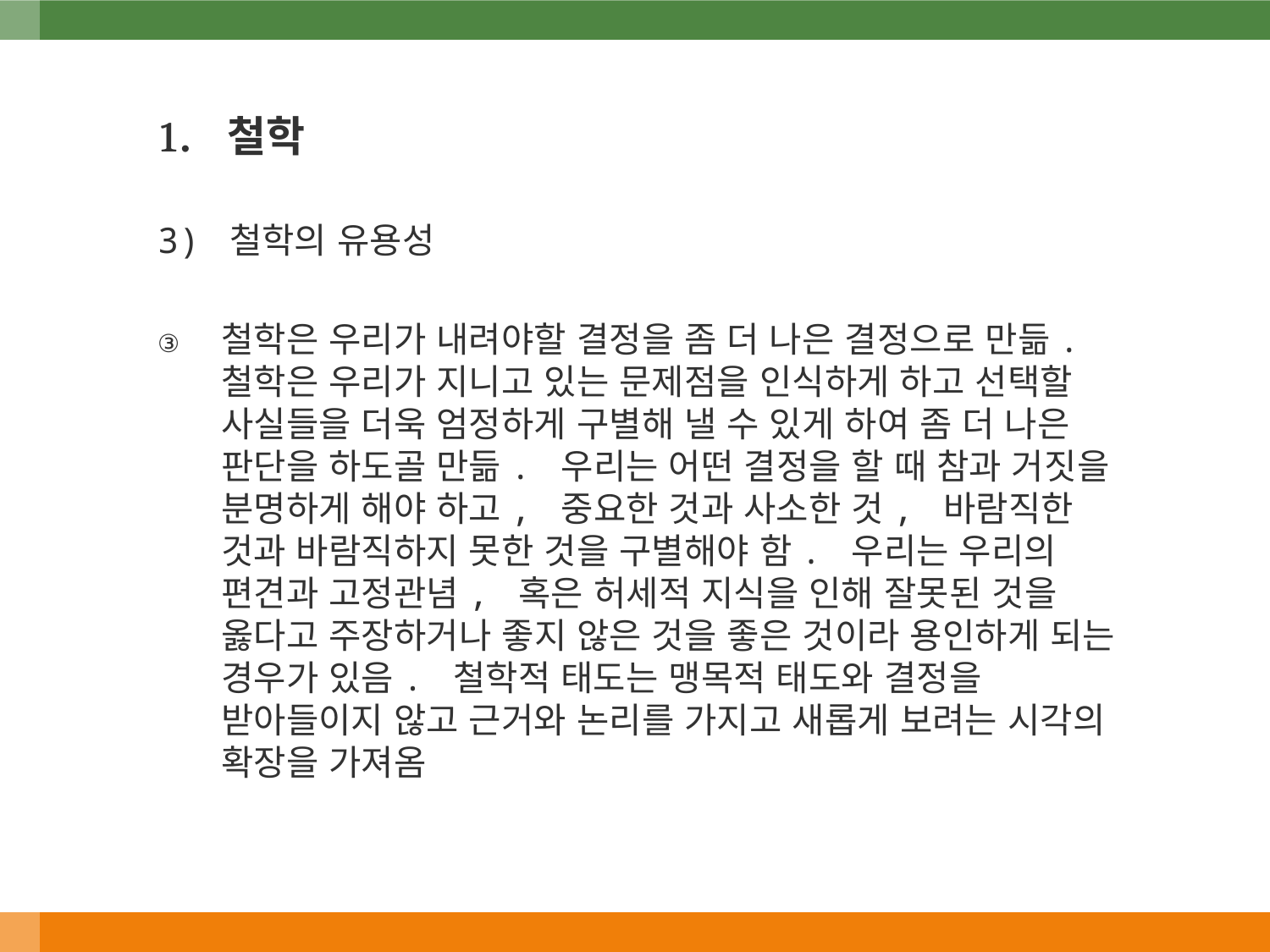

1.  철학

3) 철학의 유용성

철학은 우리가 내려야할 결정을 좀 더 나은 결정으로 만듦. 철학은 우리가 지니고 있는 문제점을 인식하게 하고 선택할 사실들을 더욱 엄정하게 구별해 낼 수 있게 하여 좀 더 나은 판단을 하도골 만듦. 우리는 어떤 결정을 할 때 참과 거짓을 분명하게 해야 하고, 중요한 것과 사소한 것, 바람직한 것과 바람직하지 못한 것을 구별해야 함. 우리는 우리의 편견과 고정관념, 혹은 허세적 지식을 인해 잘못된 것을 옳다고 주장하거나 좋지 않은 것을 좋은 것이라 용인하게 되는 경우가 있음. 철학적 태도는 맹목적 태도와 결정을 받아들이지 않고 근거와 논리를 가지고 새롭게 보려는 시각의 확장을 가져옴